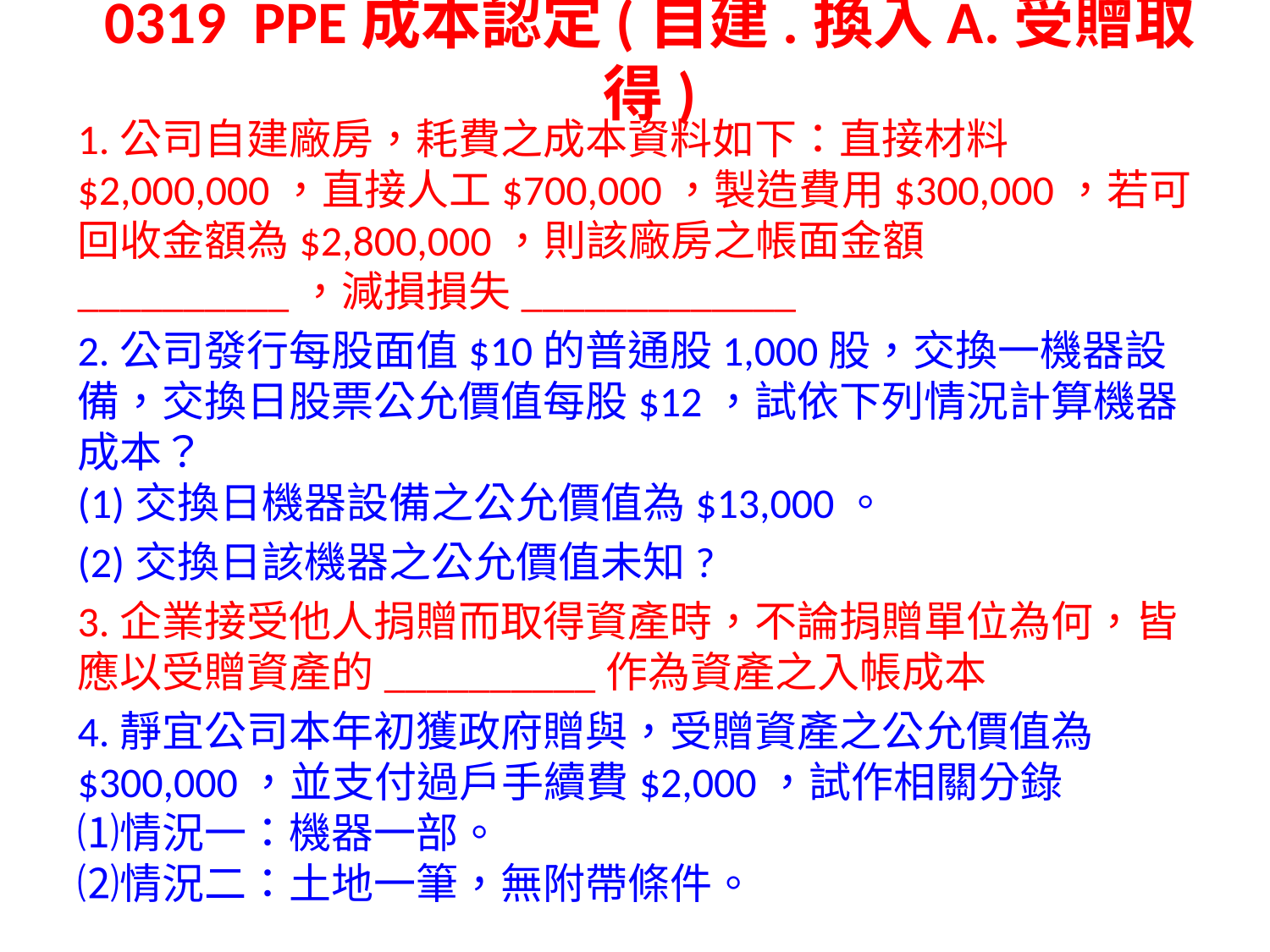

# 0319  PPE成本認定(自建.換入A.受贈取得)
1.公司自建廠房，耗費之成本資料如下：直接材料$2,000,000，直接人工$700,000，製造費用$300,000，若可回收金額為$2,800,000，則該廠房之帳面金額__________，減損損失_____________
2.公司發行每股面值$10的普通股1,000股，交換一機器設備，交換日股票公允價值每股$12，試依下列情況計算機器成本？
(1)交換日機器設備之公允價值為$13,000。
(2)交換日該機器之公允價值未知?
3.企業接受他人捐贈而取得資產時，不論捐贈單位為何，皆應以受贈資產的__________作為資產之入帳成本
4.靜宜公司本年初獲政府贈與，受贈資產之公允價值為$300,000，並支付過戶手續費$2,000，試作相關分錄
⑴情況一：機器一部。
⑵情況二：土地一筆，無附帶條件。